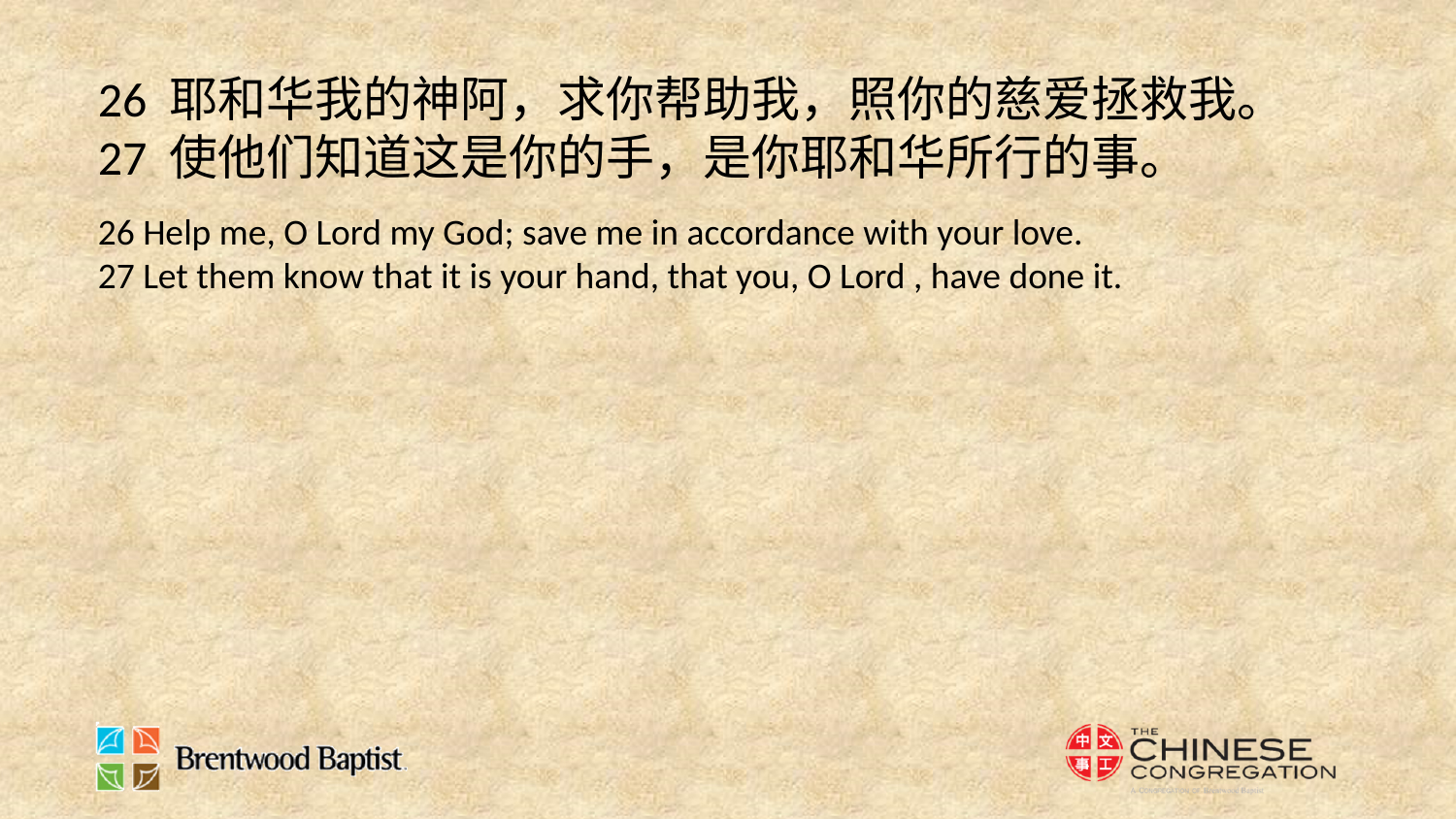

26 耶和华我的神阿，求你帮助我，照你的慈爱拯救我。
27 使他们知道这是你的手，是你耶和华所行的事。

26 Help me, O Lord my God; save me in accordance with your love.
27 Let them know that it is your hand, that you, O Lord , have done it.